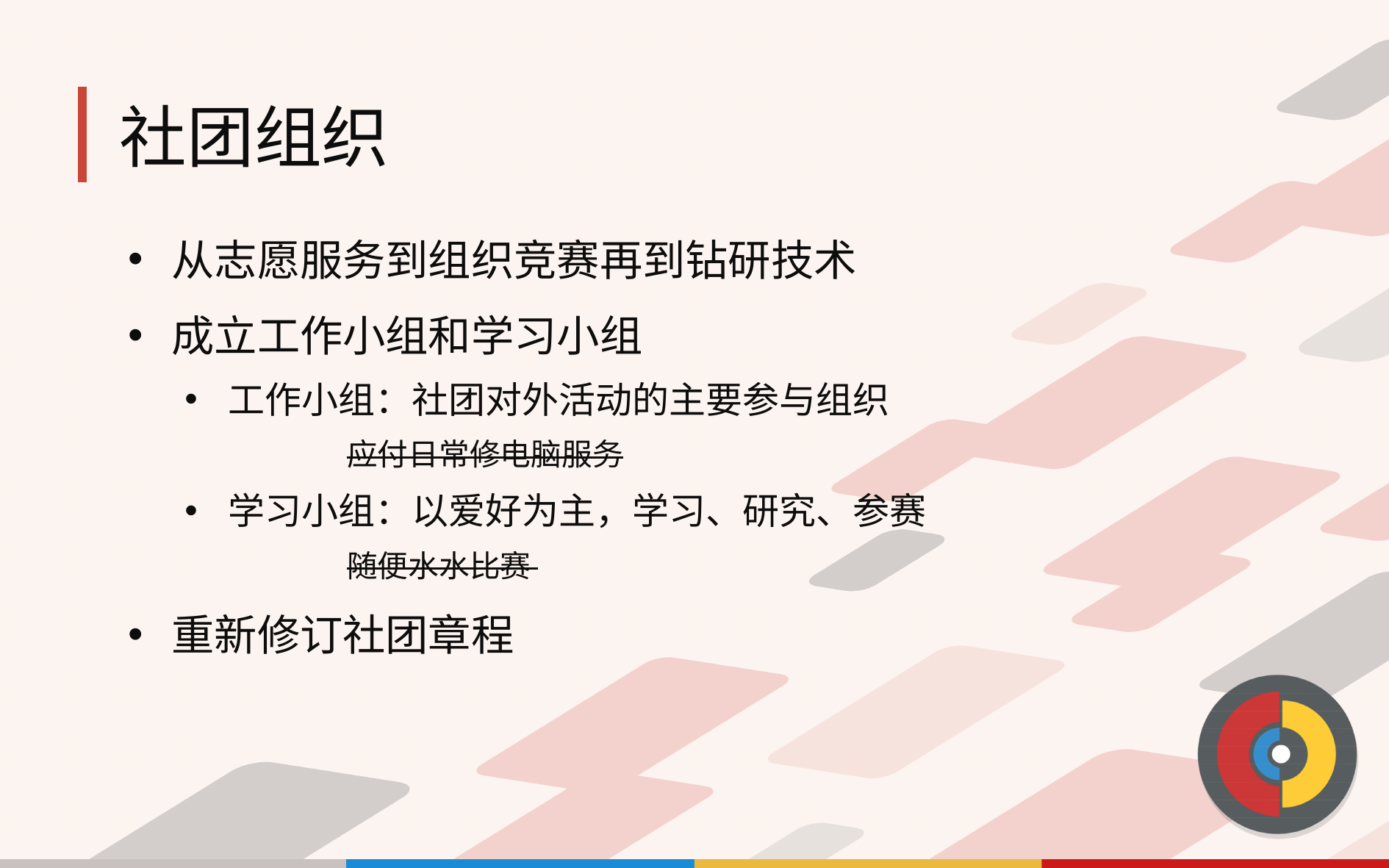

# 社团组织
从志愿服务到组织竞赛再到钻研技术
成立工作小组和学习小组
工作小组：社团对外活动的主要参与组织
	应付日常修电脑服务
学习小组：以爱好为主，学习、研究、参赛
	随便水水比赛
重新修订社团章程